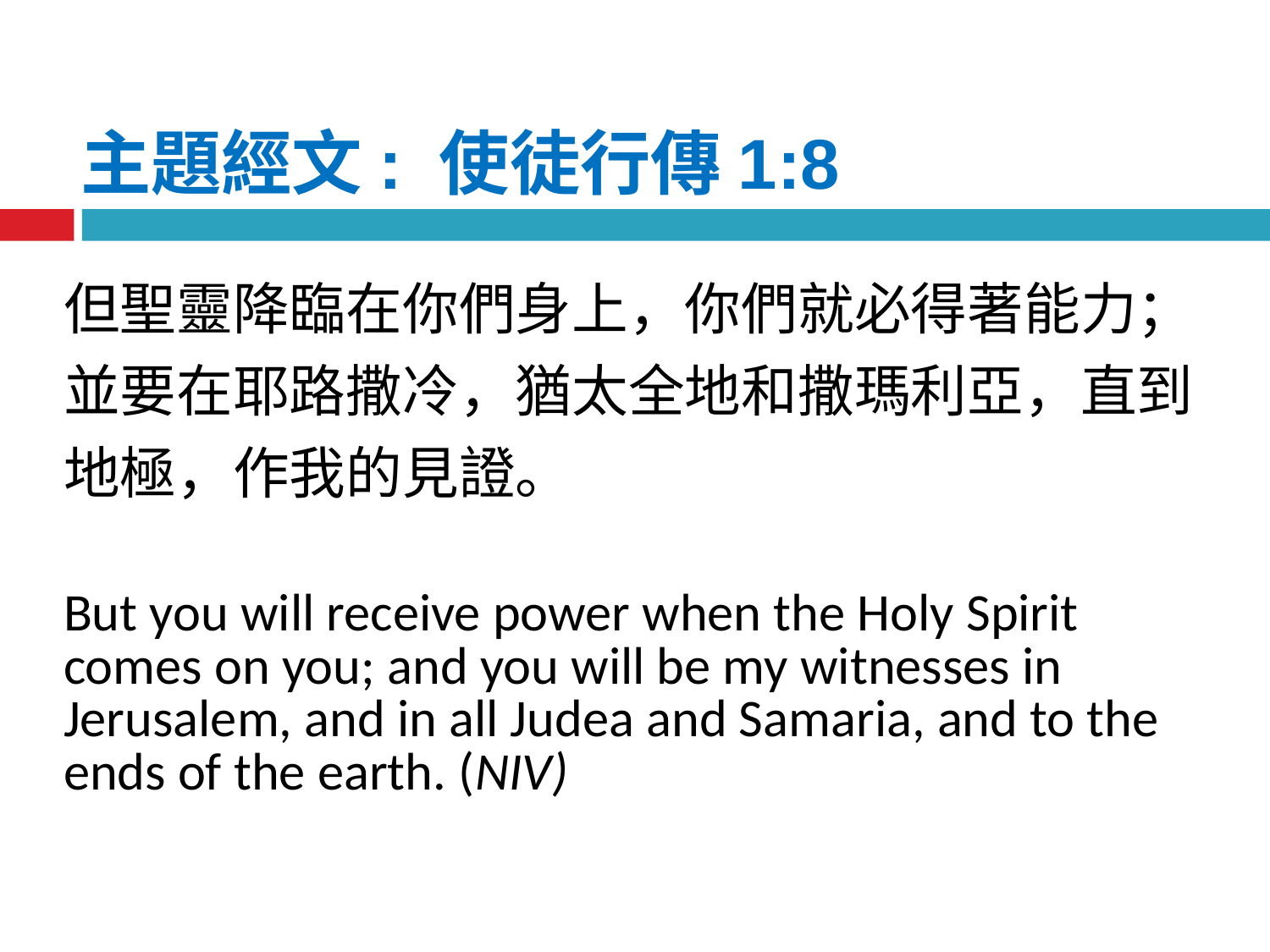

主題經文: 使徒行傳1:8
但聖靈降臨在你們身上，你們就必得著能力；並要在耶路撒冷，猶太全地和撒瑪利亞，直到地極，作我的見證。

But you will receive power when the Holy Spirit comes on you; and you will be my witnesses in Jerusalem, and in all Judea and Samaria, and to the ends of the earth. (NIV)